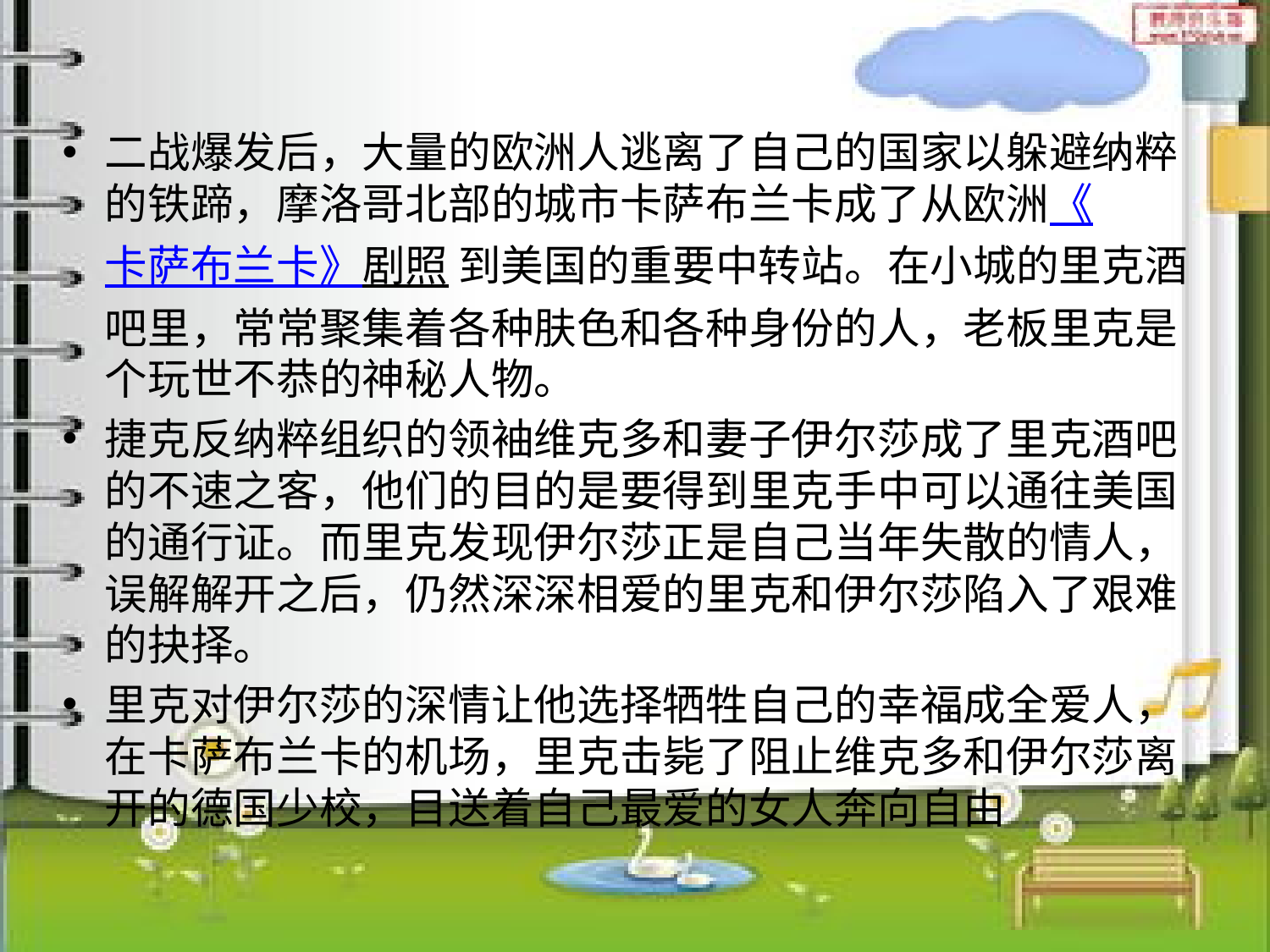

二战爆发后，大量的欧洲人逃离了自己的国家以躲避纳粹的铁蹄，摩洛哥北部的城市卡萨布兰卡成了从欧洲《卡萨布兰卡》剧照 到美国的重要中转站。在小城的里克酒吧里，常常聚集着各种肤色和各种身份的人，老板里克是个玩世不恭的神秘人物。
捷克反纳粹组织的领袖维克多和妻子伊尔莎成了里克酒吧的不速之客，他们的目的是要得到里克手中可以通往美国的通行证。而里克发现伊尔莎正是自己当年失散的情人，误解解开之后，仍然深深相爱的里克和伊尔莎陷入了艰难的抉择。
里克对伊尔莎的深情让他选择牺牲自己的幸福成全爱人，在卡萨布兰卡的机场，里克击毙了阻止维克多和伊尔莎离开的德国少校，目送着自己最爱的女人奔向自由